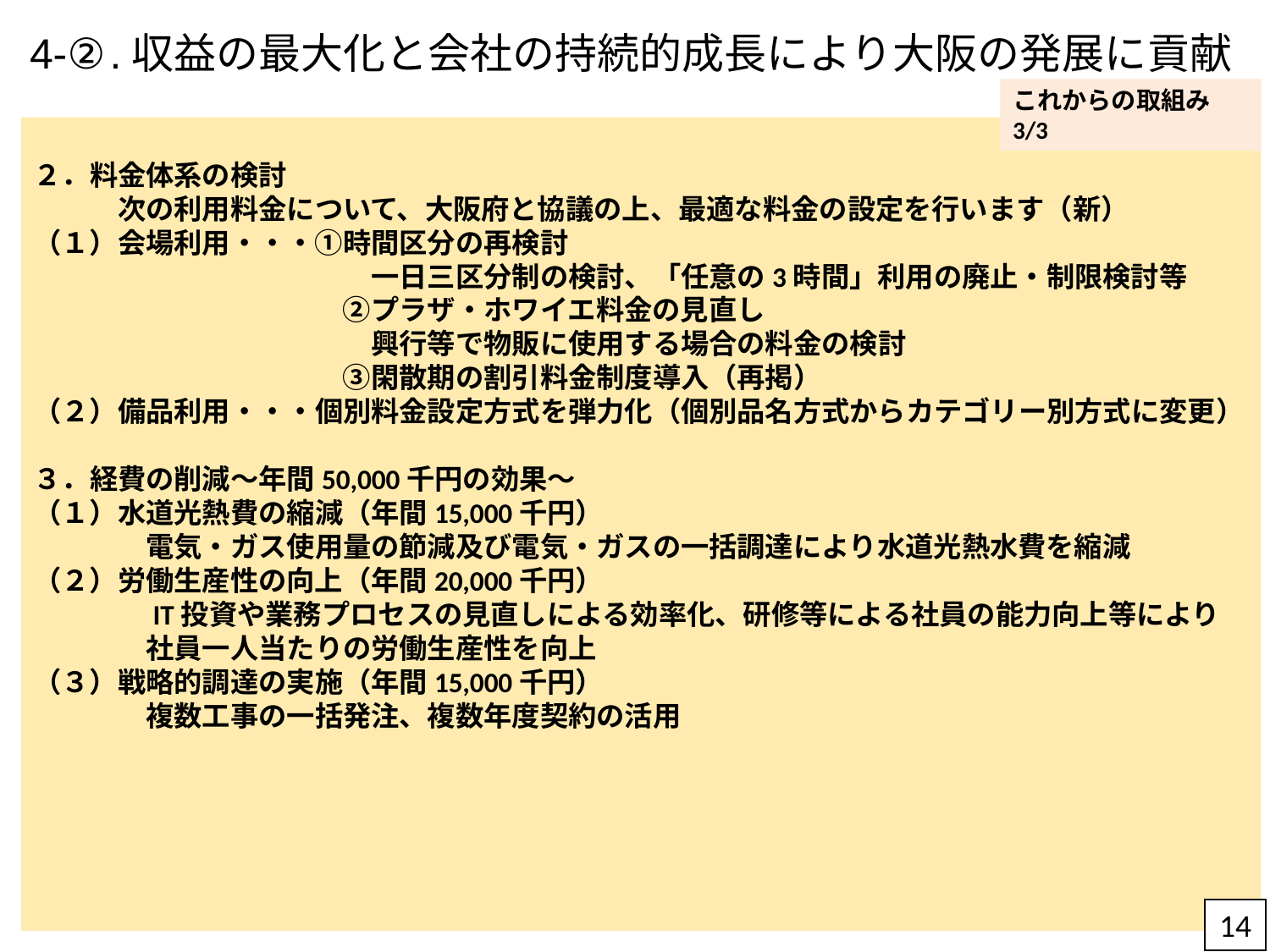

# 4-②.収益の最大化と会社の持続的成長により大阪の発展に貢献
これからの取組み3/3

２．料金体系の検討
　　　次の利用料金について、大阪府と協議の上、最適な料金の設定を行います（新）
（１）会場利用・・・①時間区分の再検討
　　　　　　　　　　　　一日三区分制の検討、「任意の3時間」利用の廃止・制限検討等
　　　　　　　　　　　②プラザ・ホワイエ料金の見直し
　　　　　　　　　　　　興行等で物販に使用する場合の料金の検討
　　　　　　　　　　　③閑散期の割引料金制度導入（再掲）
（２）備品利用・・・個別料金設定方式を弾力化（個別品名方式からカテゴリー別方式に変更）

３．経費の削減～年間50,000千円の効果～
（１）水道光熱費の縮減（年間15,000千円）
　　　　電気・ガス使用量の節減及び電気・ガスの一括調達により水道光熱水費を縮減
（２）労働生産性の向上（年間20,000千円）
　　　　IT投資や業務プロセスの見直しによる効率化、研修等による社員の能力向上等により
　　　　社員一人当たりの労働生産性を向上
（３）戦略的調達の実施（年間15,000千円）
　　　　複数工事の一括発注、複数年度契約の活用

14